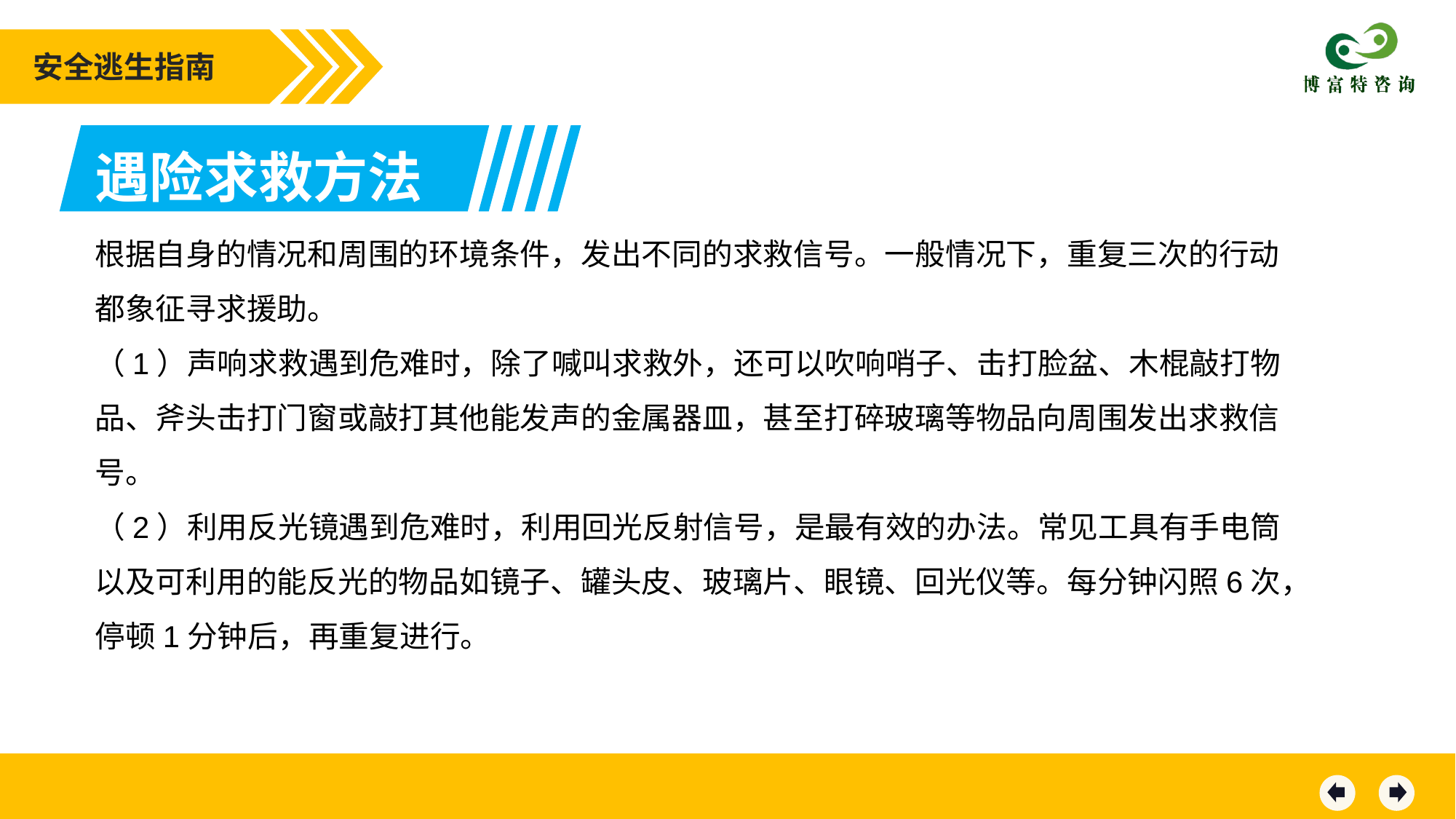

安全逃生指南
遇险求救方法

根据自身的情况和周围的环境条件，发出不同的求救信号。一般情况下，重复三次的行动都象征寻求援助。
（1）声响求救遇到危难时，除了喊叫求救外，还可以吹响哨子、击打脸盆、木棍敲打物品、斧头击打门窗或敲打其他能发声的金属器皿，甚至打碎玻璃等物品向周围发出求救信号。
（2）利用反光镜遇到危难时，利用回光反射信号，是最有效的办法。常见工具有手电筒以及可利用的能反光的物品如镜子、罐头皮、玻璃片、眼镜、回光仪等。每分钟闪照6次，停顿1分钟后，再重复进行。